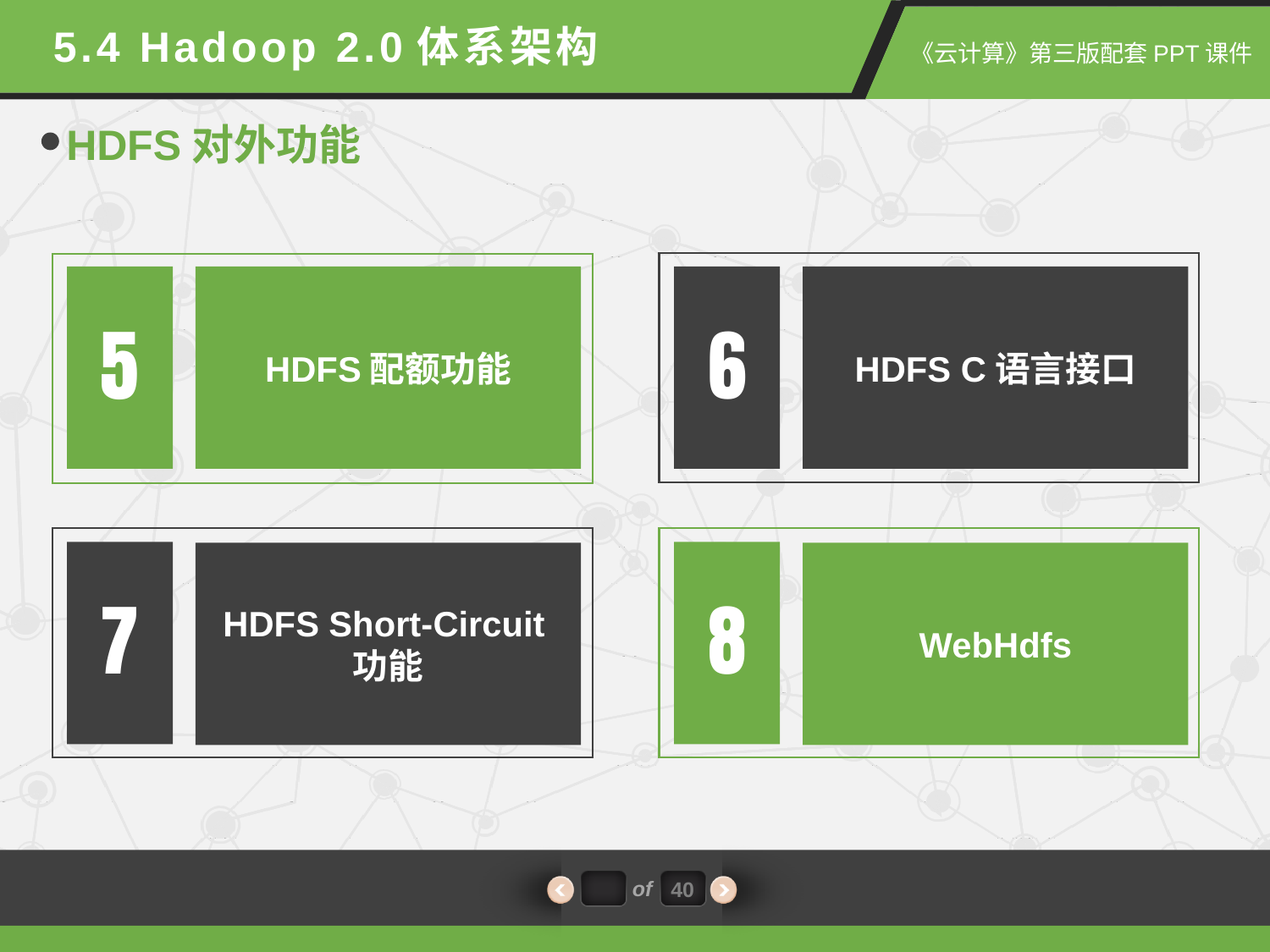

5.4 Hadoop 2.0体系架构
HDFS对外功能

5
HDFS配额功能
6
HDFS C语言接口

7
8
HDFS Short-Circuit功能
WebHdfs
31